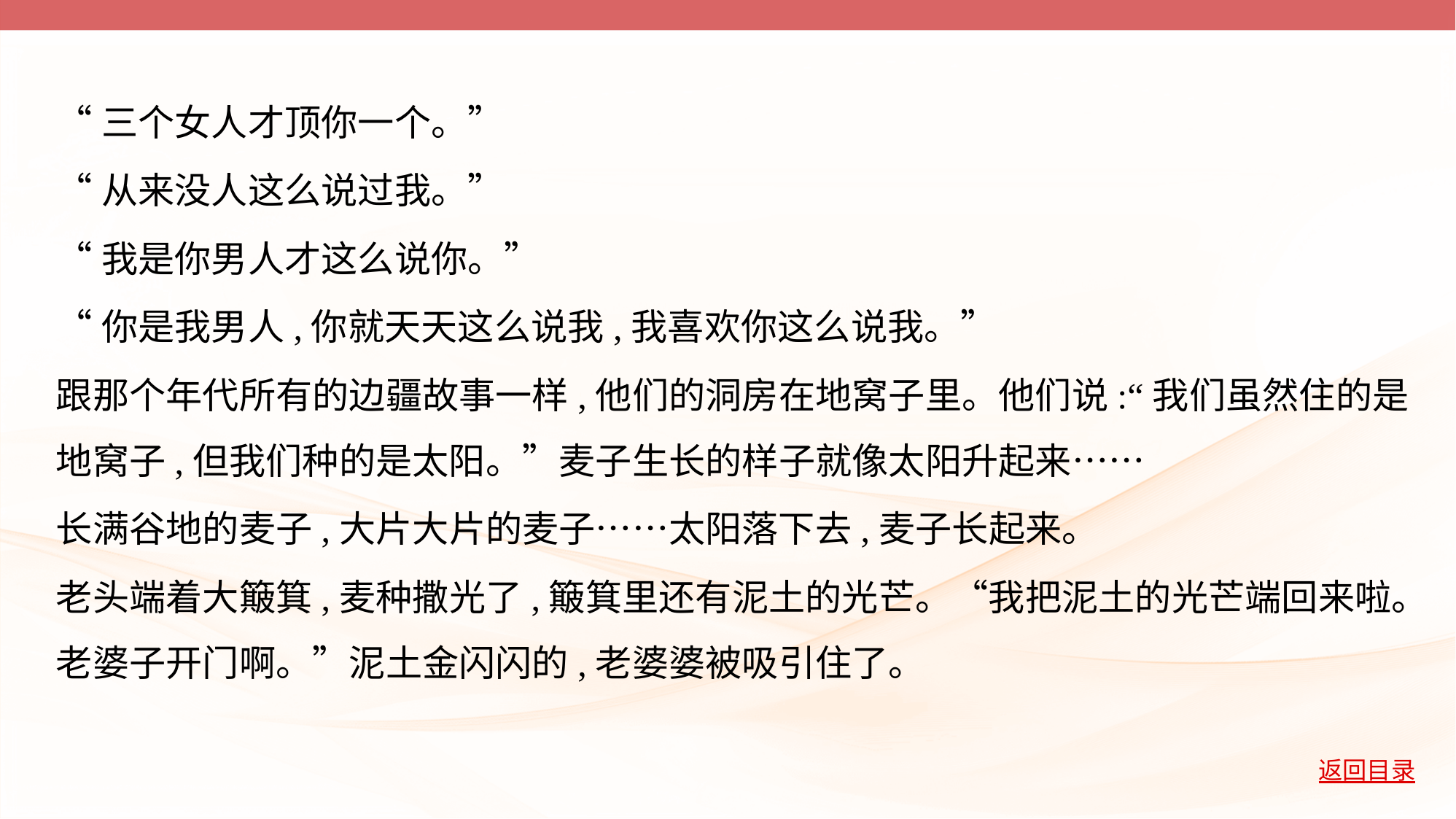

“三个女人才顶你一个。”
“从来没人这么说过我。”
“我是你男人才这么说你。”
“你是我男人,你就天天这么说我,我喜欢你这么说我。”
跟那个年代所有的边疆故事一样,他们的洞房在地窝子里。他们说:“我们虽然住的是
地窝子,但我们种的是太阳。”麦子生长的样子就像太阳升起来……
长满谷地的麦子,大片大片的麦子……太阳落下去,麦子长起来。
老头端着大簸箕,麦种撒光了,簸箕里还有泥土的光芒。“我把泥土的光芒端回来啦。
老婆子开门啊。”泥土金闪闪的,老婆婆被吸引住了。